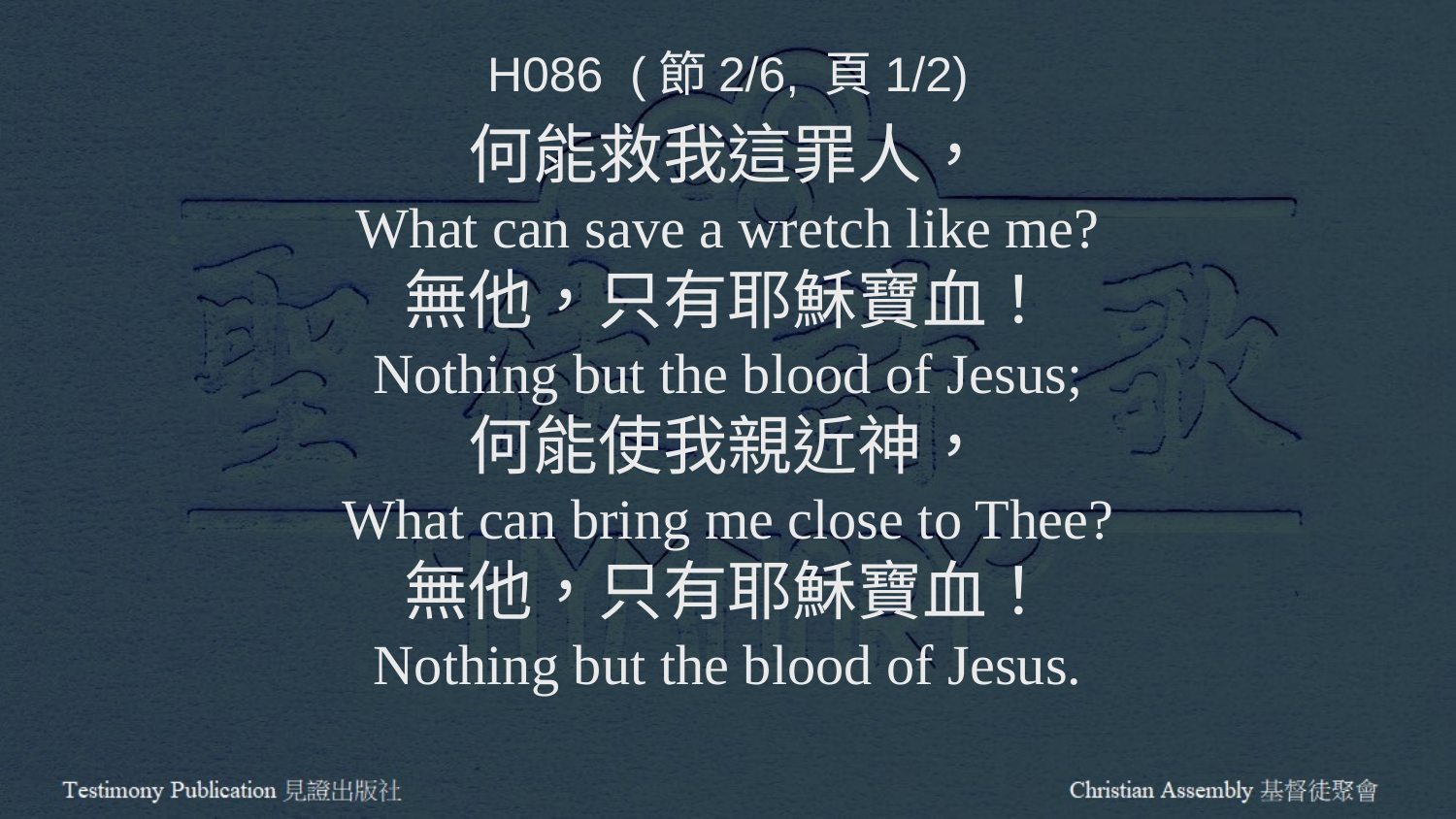

H086  (節2/6, 頁1/2)
何能救我這罪人，
What can save a wretch like me?
無他，只有耶穌寶血！
Nothing but the blood of Jesus;
何能使我親近神，
What can bring me close to Thee?
無他，只有耶穌寶血！
Nothing but the blood of Jesus.